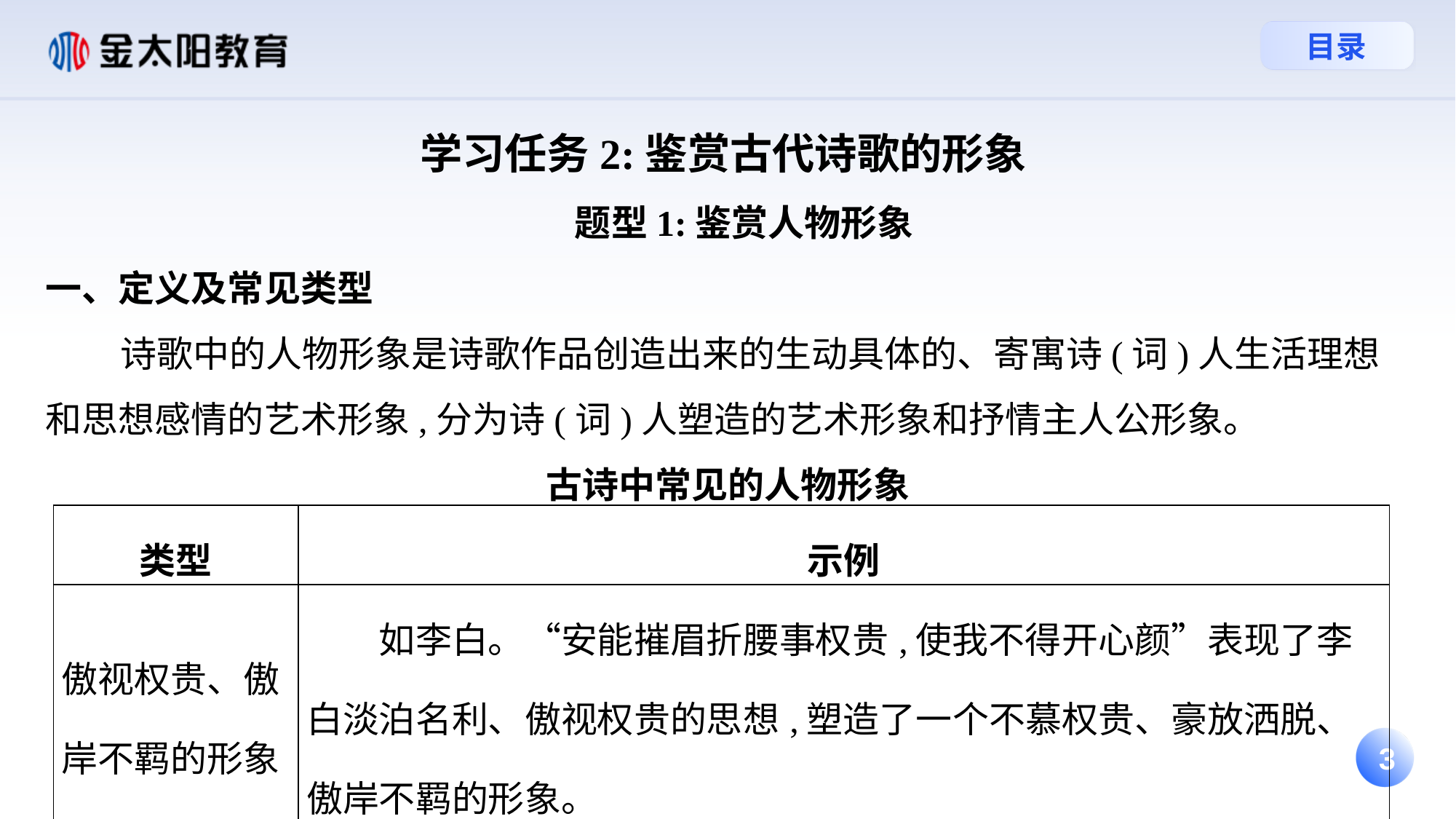

学习任务2:鉴赏古代诗歌的形象
   题型1:鉴赏人物形象
一、定义及常见类型
        诗歌中的人物形象是诗歌作品创造出来的生动具体的、寄寓诗(词)人生活理想和思想感情的艺术形象,分为诗(词)人塑造的艺术形象和抒情主人公形象。
古诗中常见的人物形象

| 类型 | 示例 |
| --- | --- |
| 傲视权贵、傲岸不羁的形象 | 如李白。“安能摧眉折腰事权贵,使我不得开心颜”表现了李白淡泊名利、傲视权贵的思想,塑造了一个不慕权贵、豪放洒脱、傲岸不羁的形象。 |